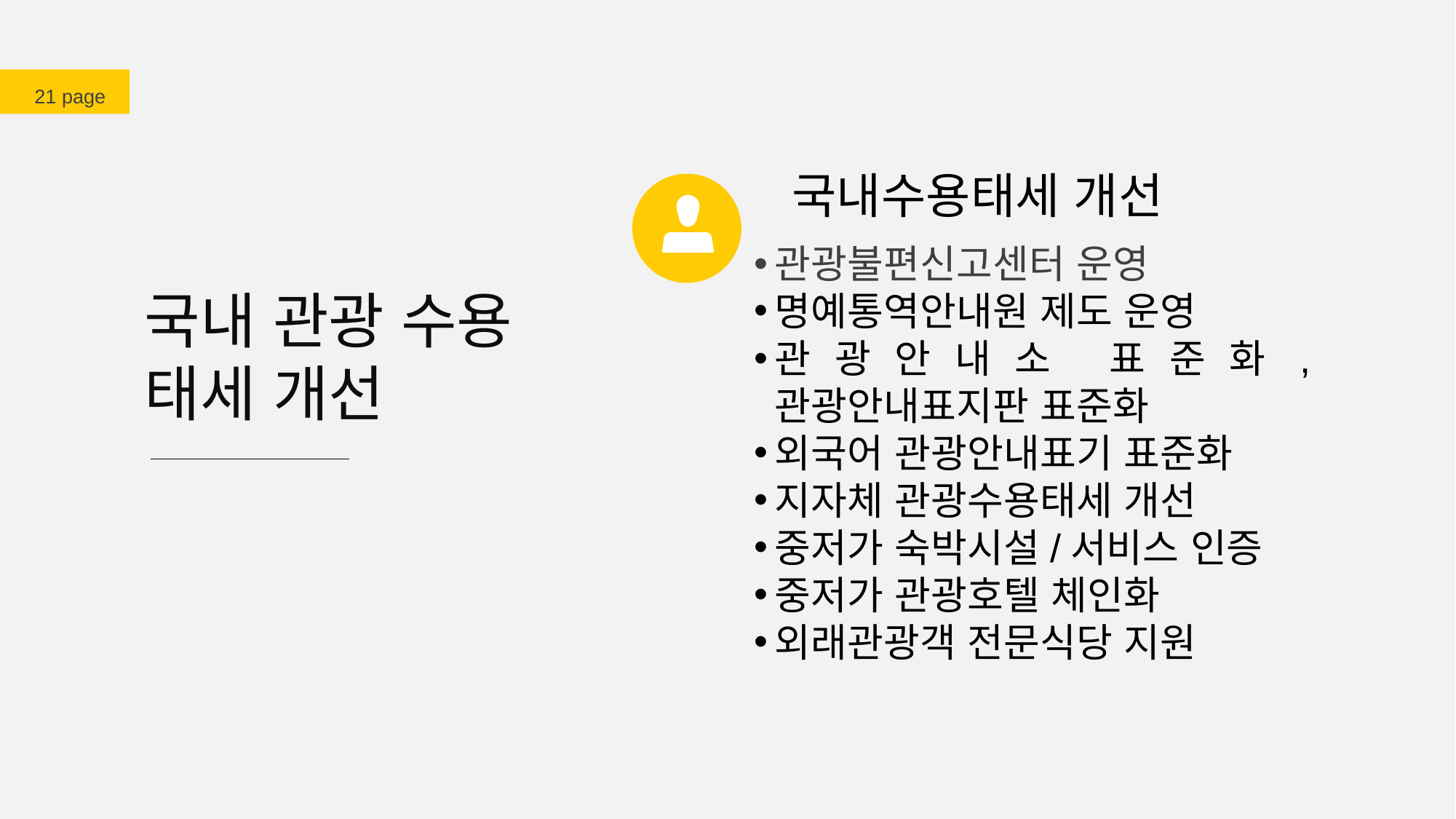

21 page

국내수용태세 개선
관광불편신고센터 운영
명예통역안내원 제도 운영
관광안내소 표준화, 관광안내표지판 표준화
외국어 관광안내표기 표준화
지자체 관광수용태세 개선
중저가 숙박시설/서비스 인증
중저가 관광호텔 체인화
외래관광객 전문식당 지원

국내 관광 수용 태세 개선